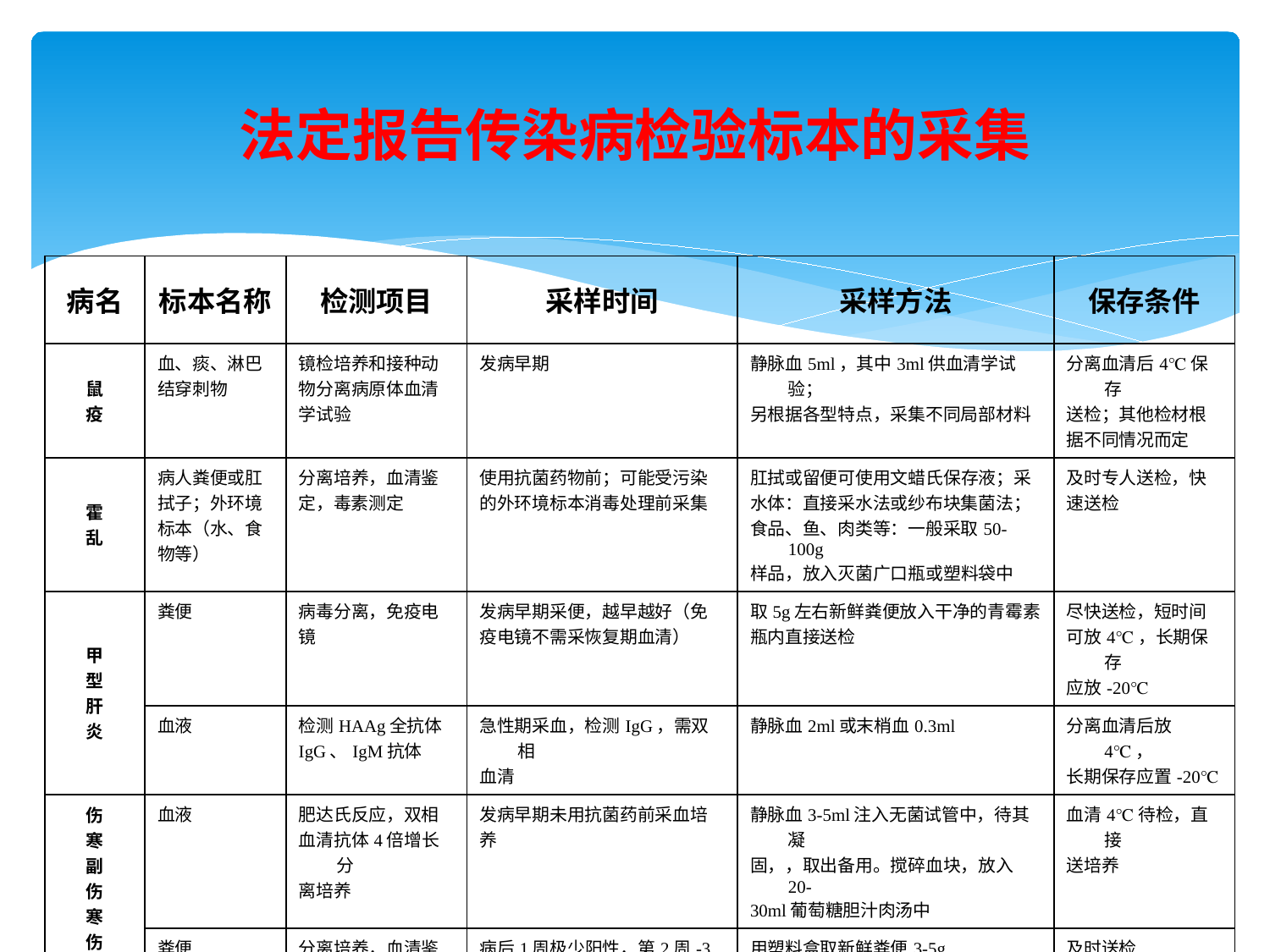

# 法定报告传染病检验标本的采集
| 病名 | 标本名称 | 检测项目 | 采样时间 | 采样方法 | 保存条件 |
| --- | --- | --- | --- | --- | --- |
| 鼠 疫 | 血、痰、淋巴 结穿刺物 | 镜检培养和接种动 物分离病原体血清 学试验 | 发病早期 | 静脉血5ml，其中3ml供血清学试验； 另根据各型特点，采集不同局部材料 | 分离血清后4℃保存 送检；其他检材根 据不同情况而定 |
| 霍 乱 | 病人粪便或肛 拭子；外环境 标本（水、食 物等） | 分离培养，血清鉴 定，毒素测定 | 使用抗菌药物前；可能受污染 的外环境标本消毒处理前采集 | 肛拭或留便可使用文蜡氏保存液；采 水体：直接采水法或纱布块集菌法； 食品、鱼、肉类等：一般采取50-100g 样品，放入灭菌广口瓶或塑料袋中 | 及时专人送检，快 速送检 |
| 甲 型 肝 炎 | 粪便 | 病毒分离，免疫电 镜 | 发病早期采便，越早越好（免 疫电镜不需采恢复期血清） | 取5g左右新鲜粪便放入干净的青霉素 瓶内直接送检 | 尽快送检，短时间 可放4℃，长期保存 应放-20℃ |
|  | 血液 | 检测HAAg全抗体 IgG、IgM抗体 | 急性期采血，检测IgG，需双相 血清 | 静脉血2ml或末梢血0.3ml | 分离血清后放4℃， 长期保存应置-20℃ |
| 伤 寒 副 伤 寒 伤 寒 副 伤 寒 | 血液 | 肥达氏反应，双相 血清抗体4倍增长分 离培养 | 发病早期未用抗菌药前采血培 养 | 静脉血3-5ml注入无菌试管中，待其凝 固，，取出备用。搅碎血块，放入20- 30ml葡萄糖胆汁肉汤中 | 血清4℃待检，直接 送培养 |
|  | 粪便 | 分离培养，血清鉴 定 | 病后1周极少阳性，第2周-3周逐 渐升高，经抗生素治疗病人， 应停药后2天再采便培养 | 用塑料盒取新鲜粪便3-5g | 及时送检 |